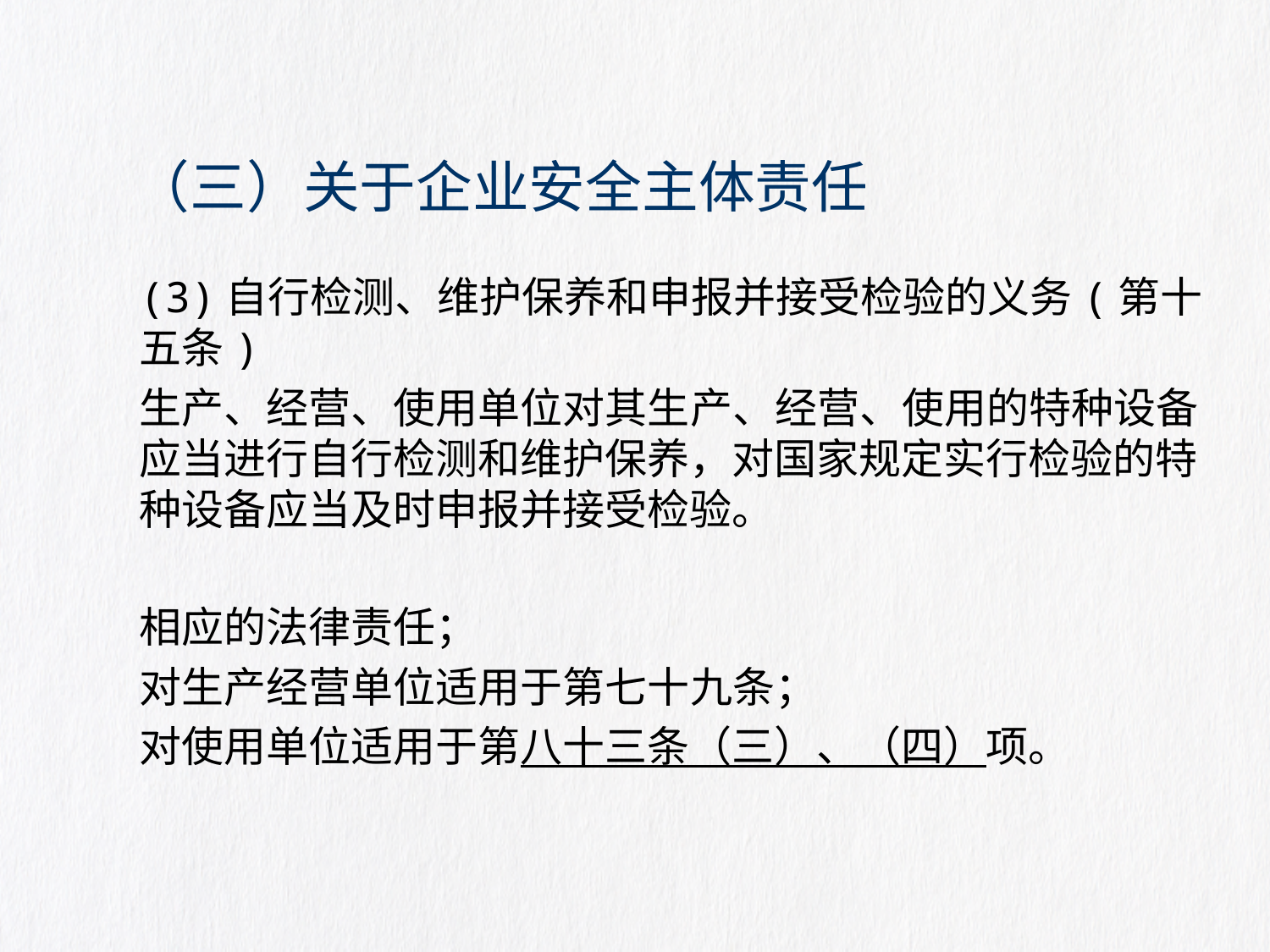

# （三）关于企业安全主体责任
(3)自行检测、维护保养和申报并接受检验的义务(第十五条)
生产、经营、使用单位对其生产、经营、使用的特种设备应当进行自行检测和维护保养，对国家规定实行检验的特种设备应当及时申报并接受检验。

相应的法律责任；
对生产经营单位适用于第七十九条；
对使用单位适用于第八十三条（三）、（四）项。

24